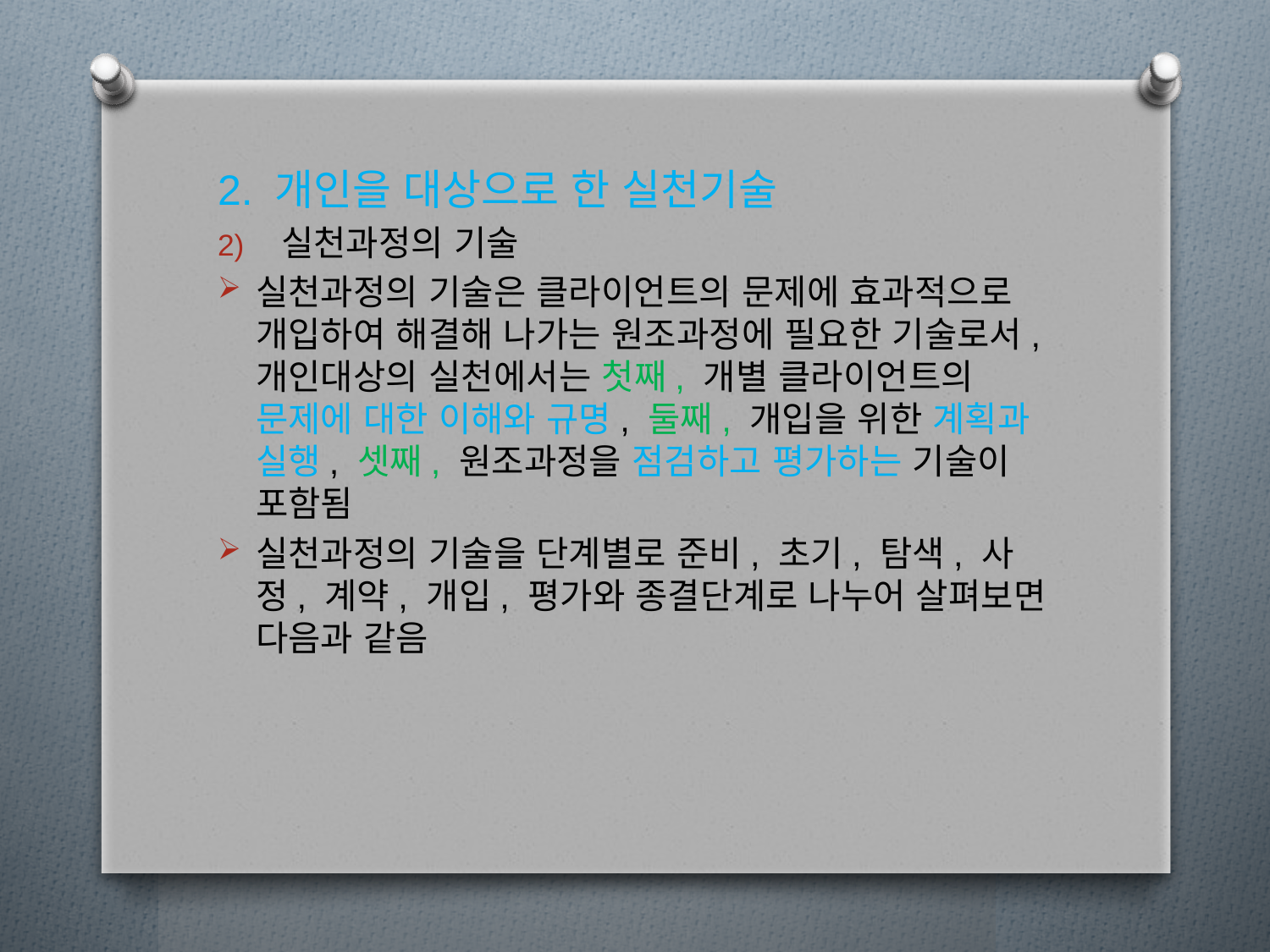

2. 개인을 대상으로 한 실천기술
실천과정의 기술
실천과정의 기술은 클라이언트의 문제에 효과적으로 개입하여 해결해 나가는 원조과정에 필요한 기술로서, 개인대상의 실천에서는 첫째, 개별 클라이언트의 문제에 대한 이해와 규명, 둘째, 개입을 위한 계획과 실행, 셋째, 원조과정을 점검하고 평가하는 기술이 포함됨
실천과정의 기술을 단계별로 준비, 초기, 탐색, 사정, 계약, 개입, 평가와 종결단계로 나누어 살펴보면 다음과 같음